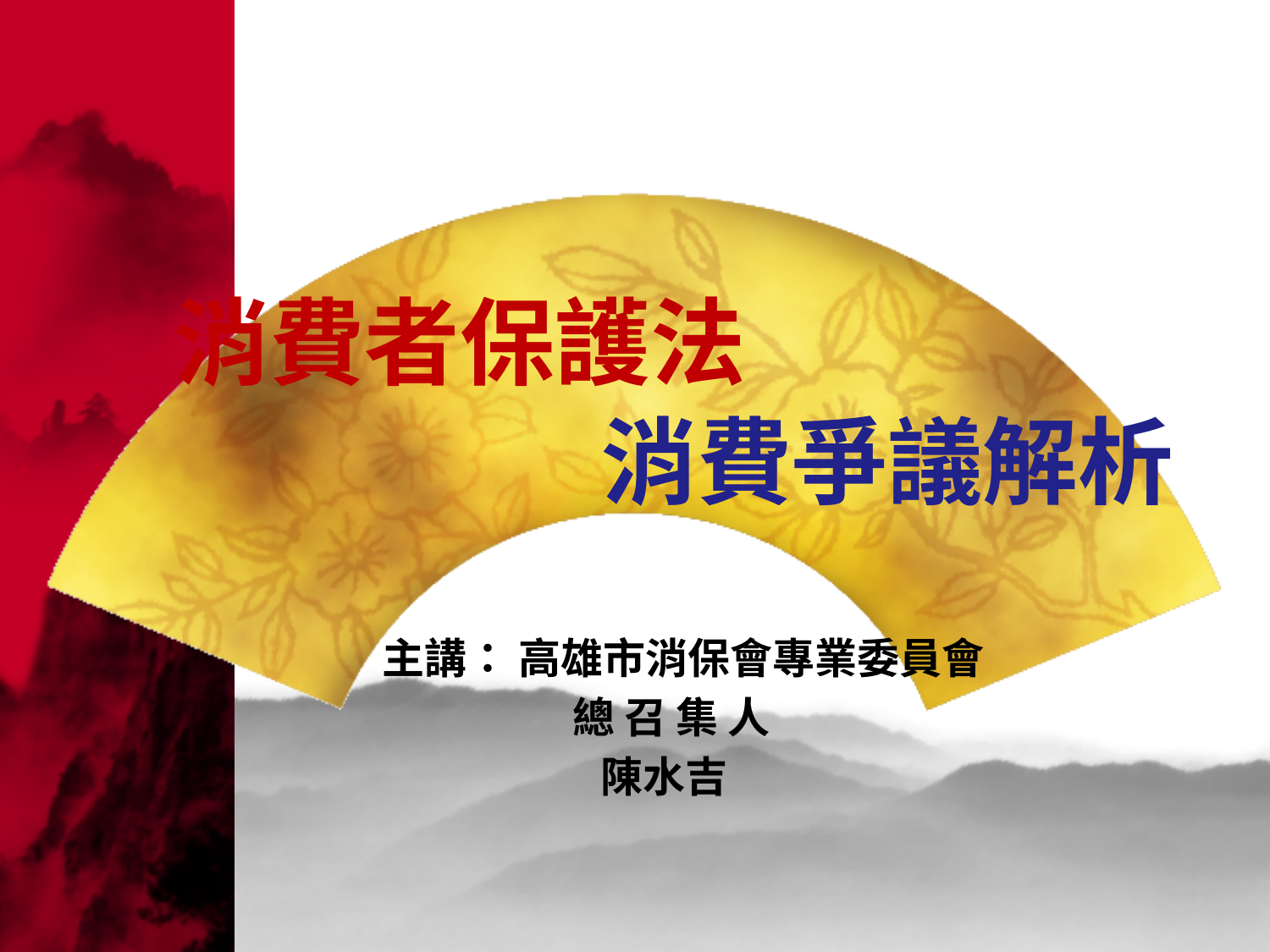

消費者保護法
消費爭議解析

            主講： 高雄市消保會專業委員會
                                總 召 集 人
                                   陳水吉